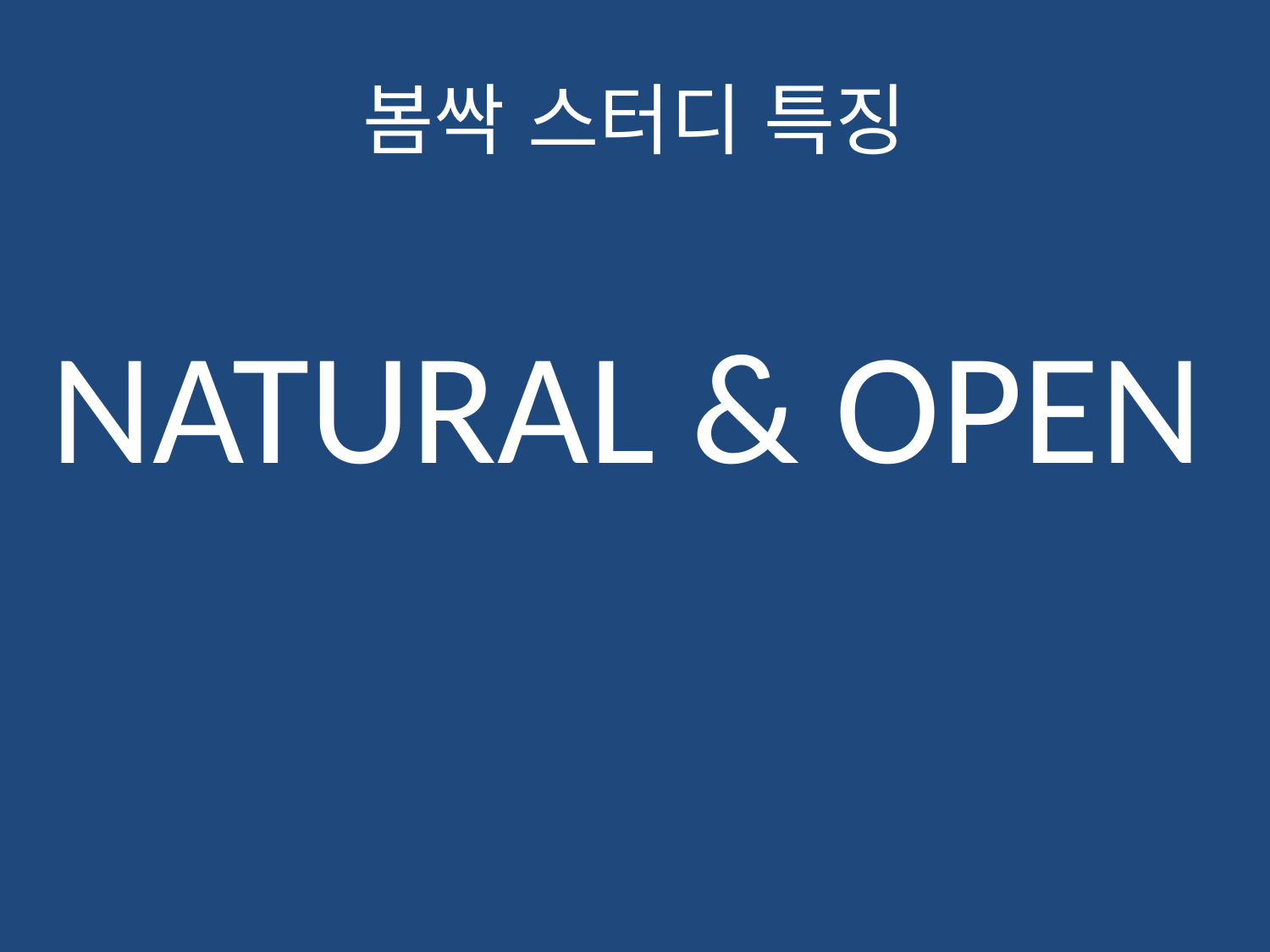

# 봄싹 스터디 특징
NATURAL & OPEN